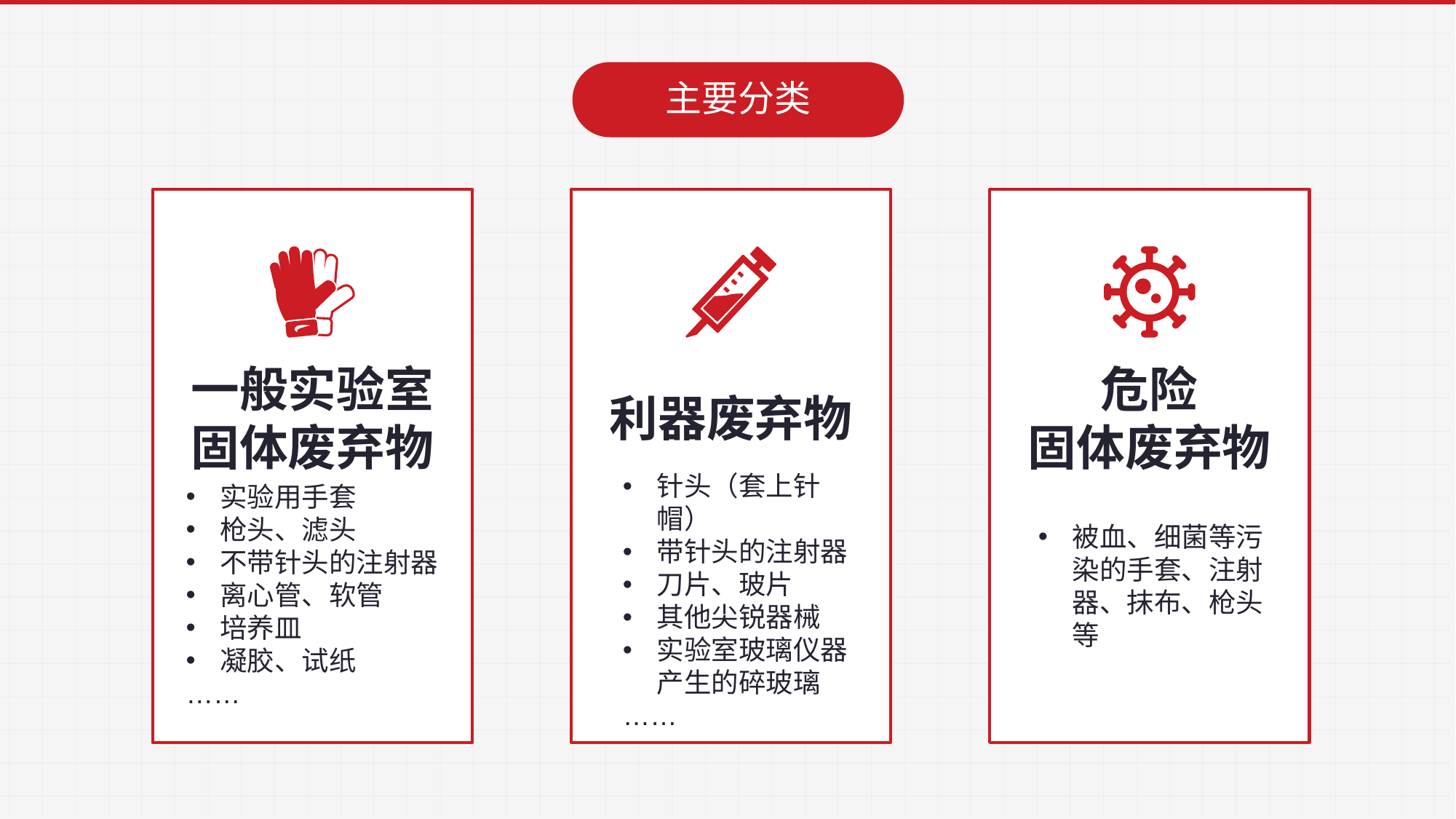

主要分类

一般实验室
固体废弃物
危险
固体废弃物
利器废弃物
实验用手套
枪头、滤头
不带针头的注射器
离心管、软管
培养皿
凝胶、试纸
……
针头（套上针帽）
带针头的注射器
刀片、玻片
其他尖锐器械
实验室玻璃仪器产生的碎玻璃
……
被血、细菌等污染的手套、注射器、抹布、枪头等